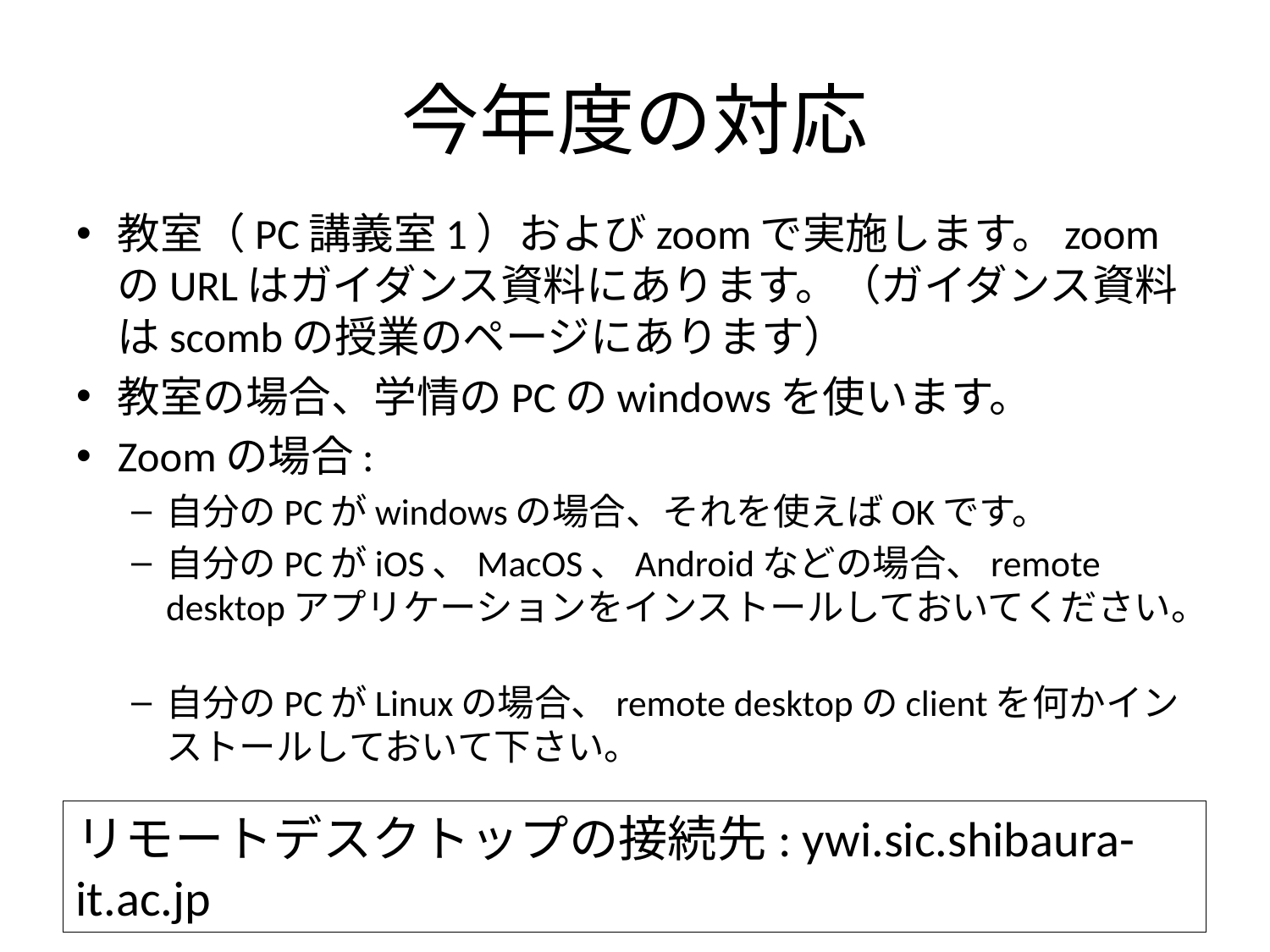

# 今年度の対応
教室（PC講義室1）およびzoomで実施します。zoomのURLはガイダンス資料にあります。（ガイダンス資料はscombの授業のページにあります）
教室の場合、学情のPCのwindowsを使います。
Zoomの場合:
自分のPCがwindowsの場合、それを使えばOKです。
自分のPCがiOS、MacOS、Androidなどの場合、remote desktopアプリケーションをインストールしておいてください。
自分のPCがLinuxの場合、remote desktopのclientを何かインストールしておいて下さい。
リモートデスクトップの接続先: ywi.sic.shibaura-it.ac.jp